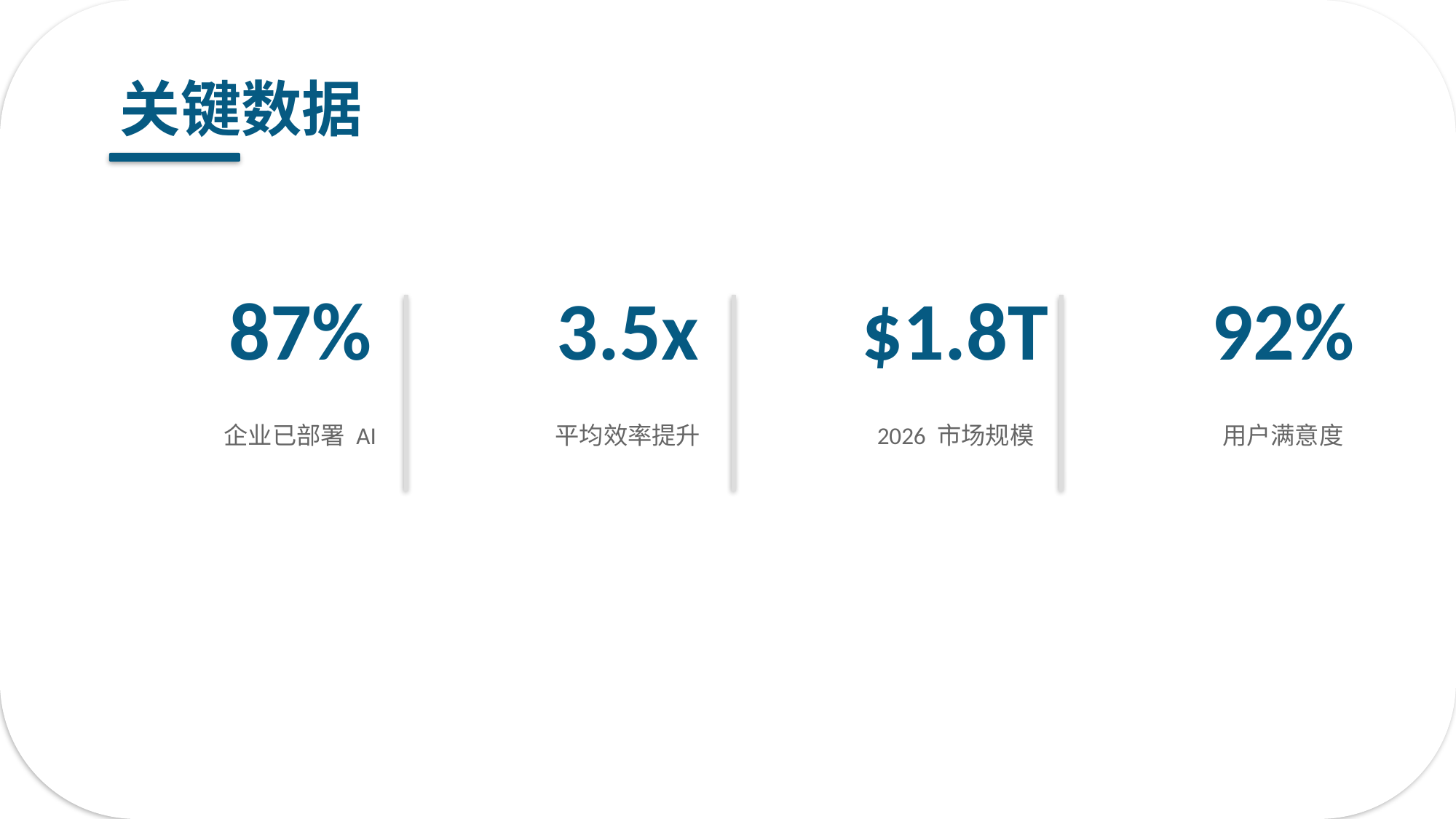

关键数据

87%
3.5x
$1.8T
92%

企业已部署 AI
平均效率提升
2026 市场规模
用户满意度